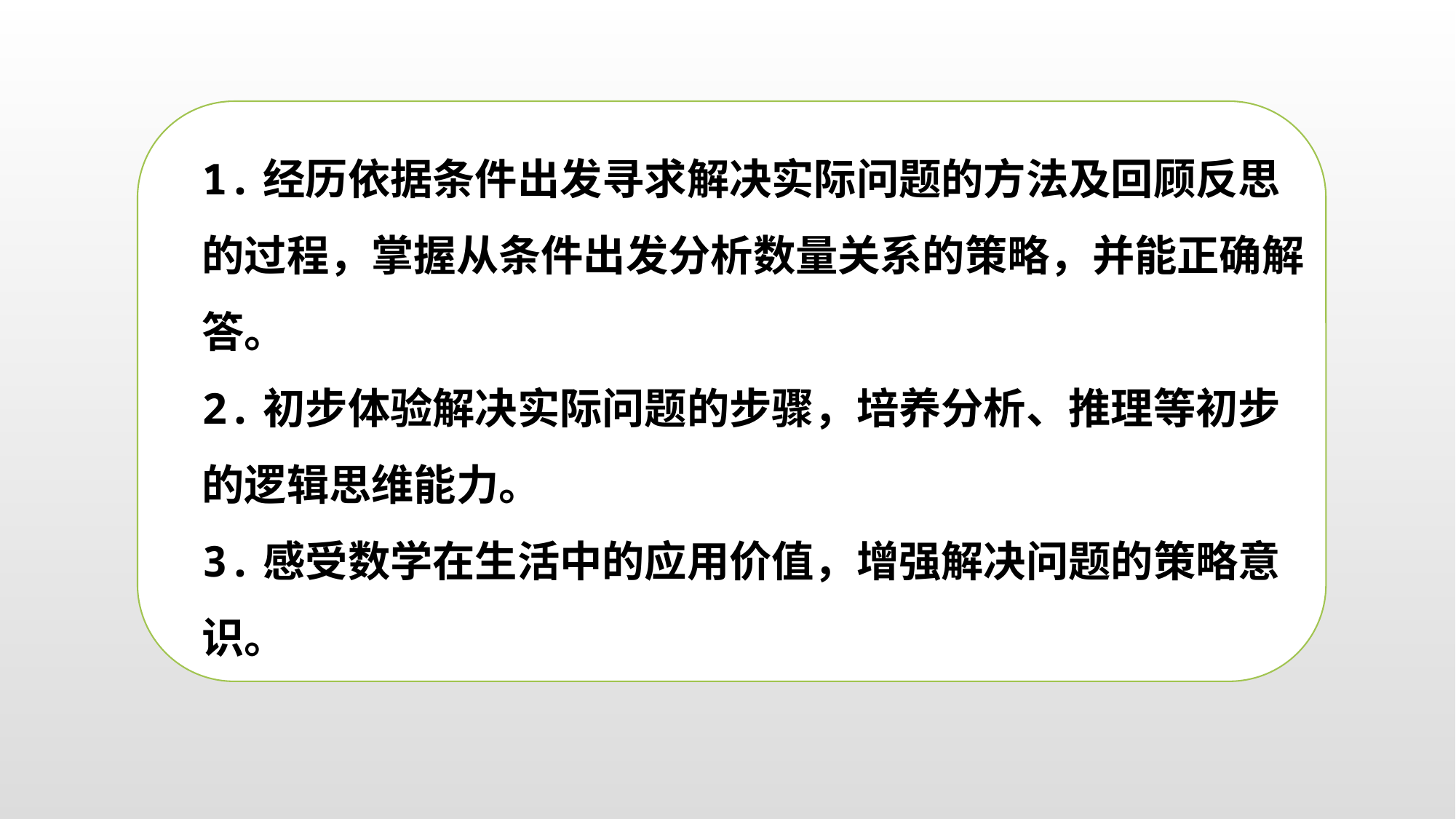

1.经历依据条件出发寻求解决实际问题的方法及回顾反思的过程，掌握从条件出发分析数量关系的策略，并能正确解答。
2.初步体验解决实际问题的步骤，培养分析、推理等初步的逻辑思维能力。
3.感受数学在生活中的应用价值，增强解决问题的策略意识。